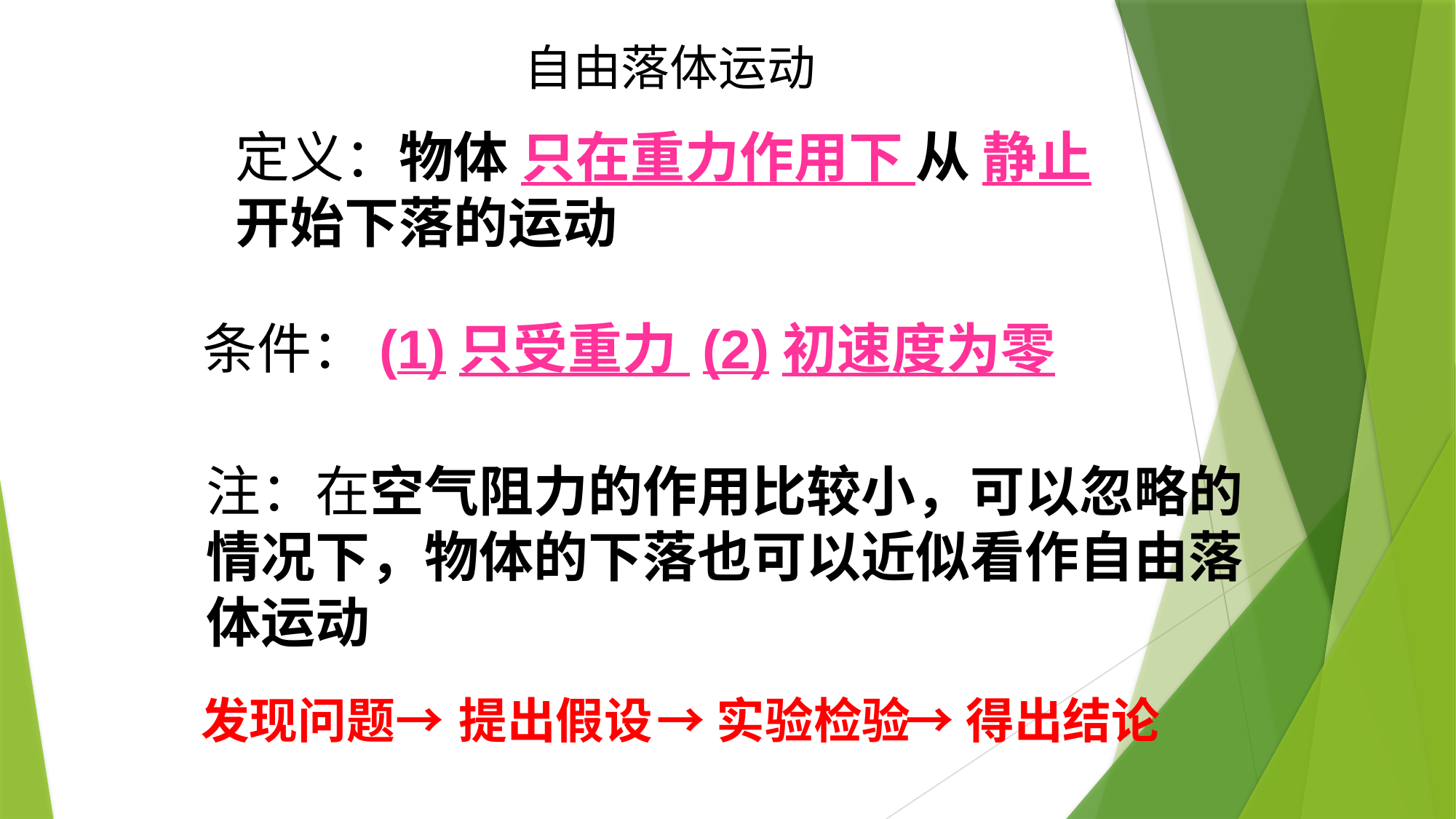

自由落体运动
定义：物体 只在重力作用下 从 静止
开始下落的运动
条件：(1)只受重力 (2)初速度为零
注：在空气阻力的作用比较小，可以忽略的
情况下，物体的下落也可以近似看作自由落
体运动
发现问题→
提出假设
→实验检验
→得出结论